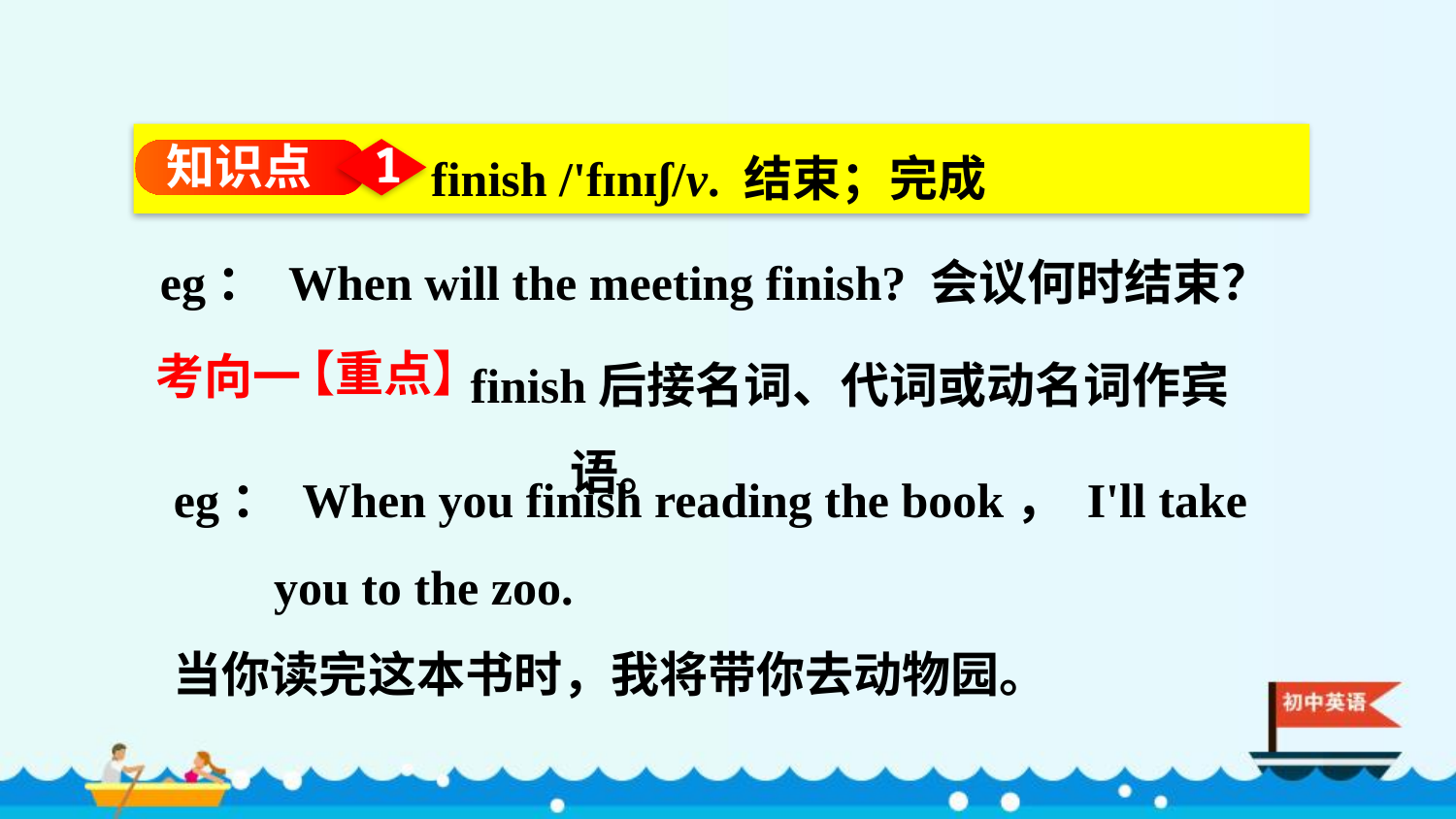

finish /'fɪnɪʃ/v. 结束；完成

知识点
1

eg： When will the meeting finish? 会议何时结束？
finish后接名词、代词或动名词作宾语。
考向一
【重点】
eg： When you finish reading the book， I'll take you to the zoo.
当你读完这本书时，我将带你去动物园。